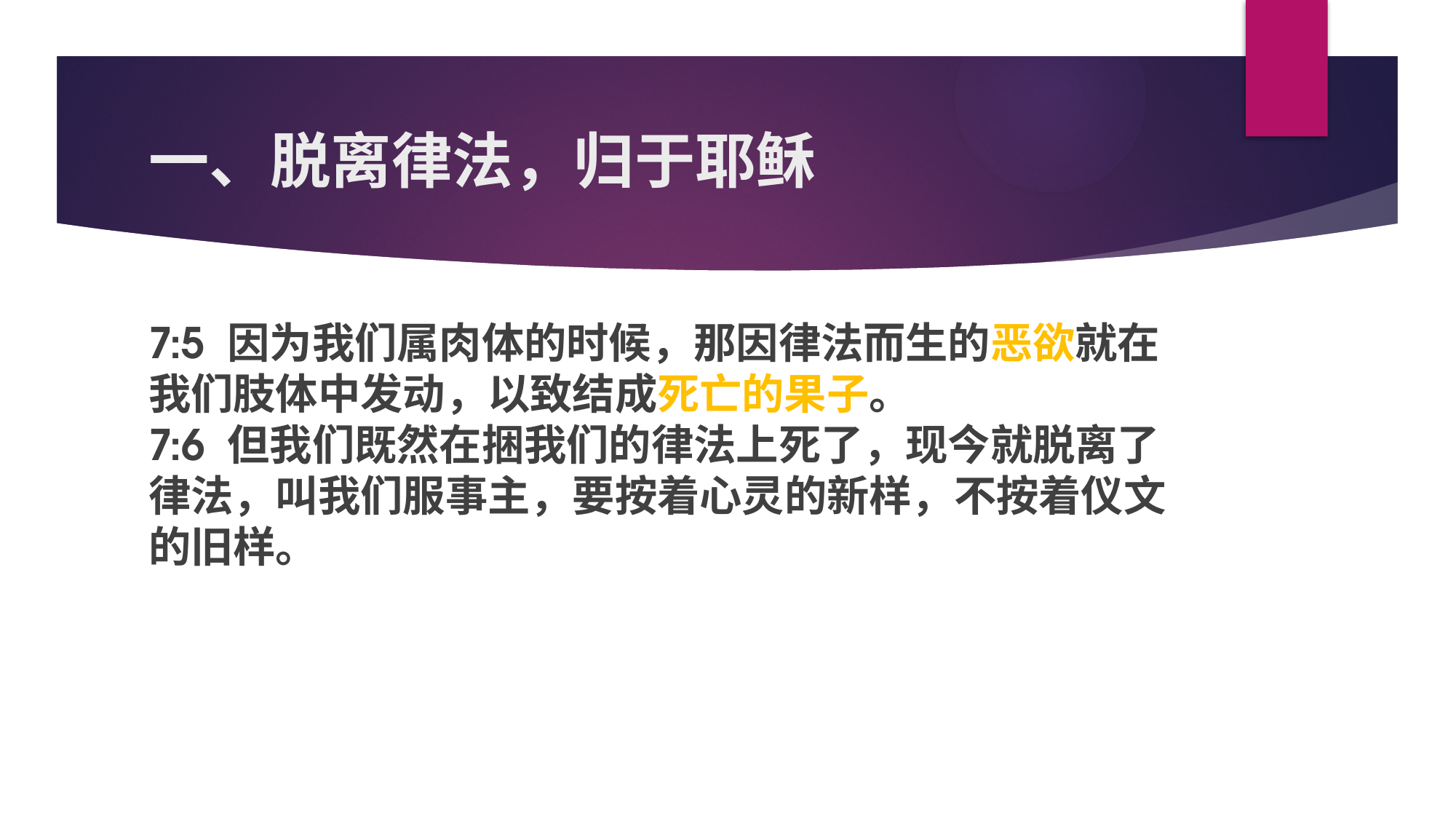

# 一、脱离律法，归于耶稣
7:5 因为我们属肉体的时候，那因律法而生的恶欲就在我们肢体中发动，以致结成死亡的果子。
7:6 但我们既然在捆我们的律法上死了，现今就脱离了律法，叫我们服事主，要按着心灵的新样，不按着仪文的旧样。